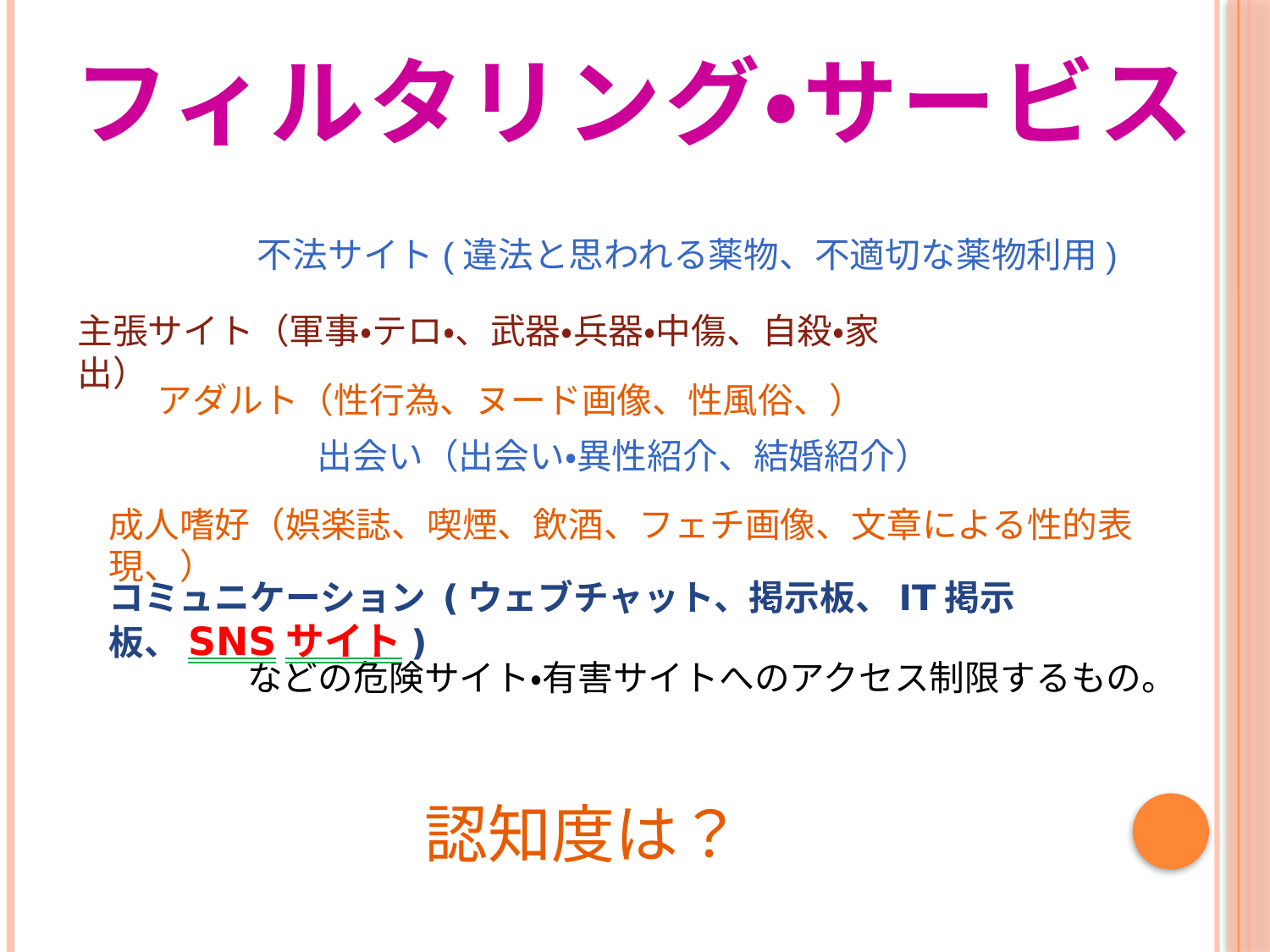

フィルタリング・サービス
不法サイト(違法と思われる薬物、不適切な薬物利用)
主張サイト（軍事・テロ・、武器・兵器・中傷、自殺・家出）
アダルト（性行為、ヌード画像、性風俗、）
出会い（出会い・異性紹介、結婚紹介）
成人嗜好（娯楽誌、喫煙、飲酒、フェチ画像、文章による性的表現、）
コミュニケーション (ウェブチャット、掲示板、IT掲示板、SNSサイト)
などの危険サイト・有害サイトへのアクセス制限するもの。
認知度は？